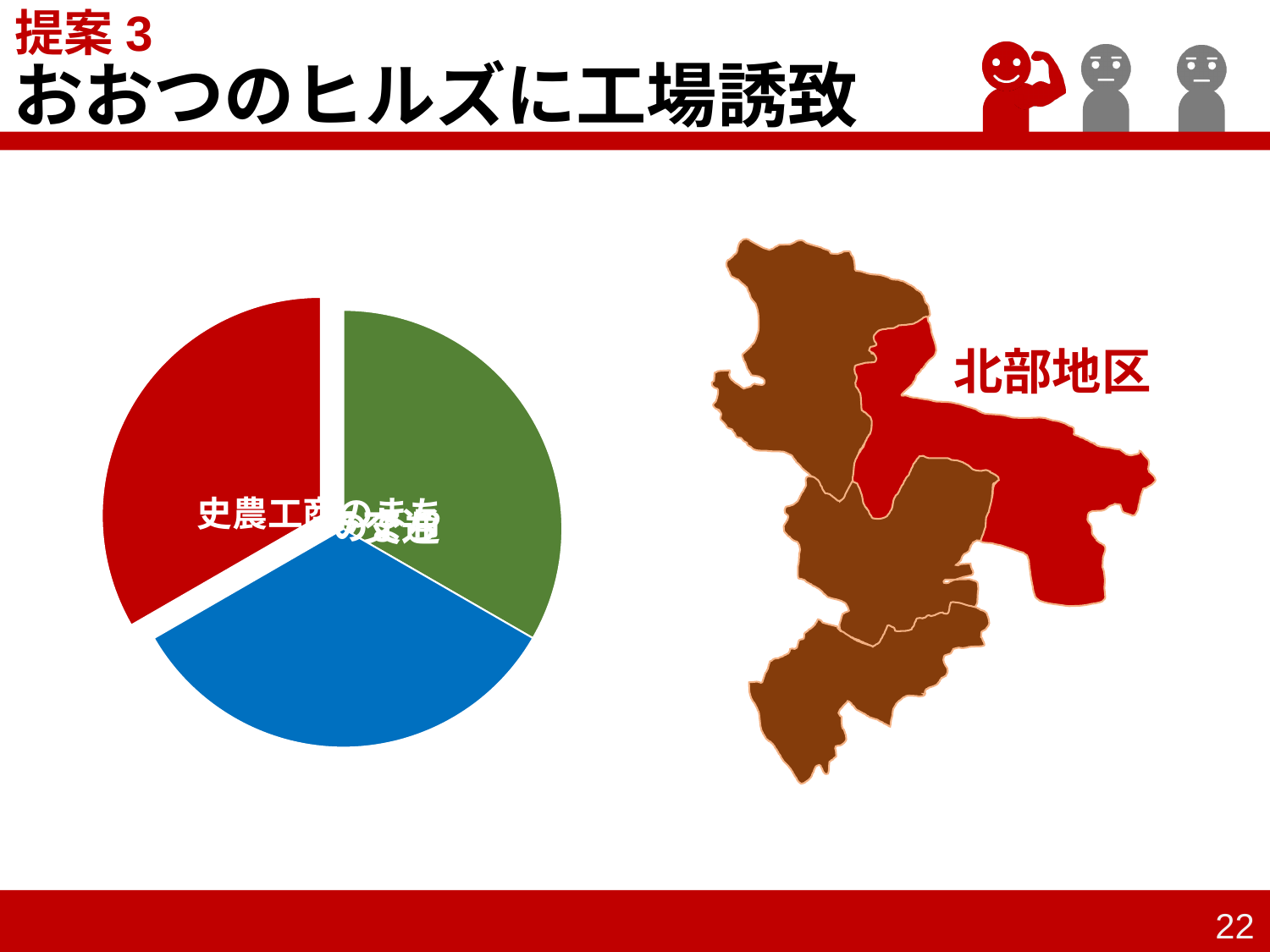

提案3

# おおつのヒルズに工場誘致

キララ交通
AAAのまち
史農工商のまち
北部地区

22